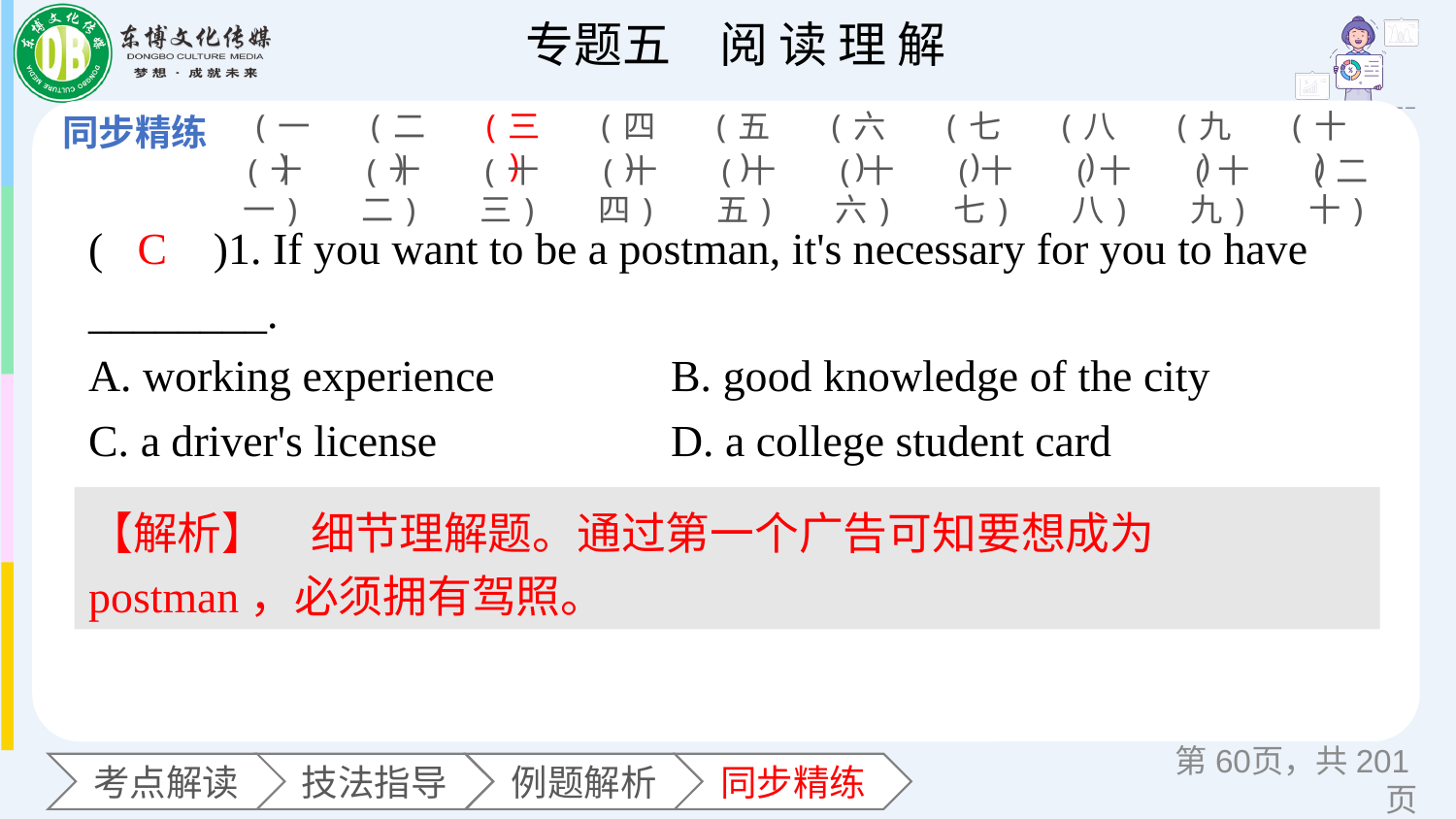

(一)
(二)
(三)
(四)
(五)
(六)
(七)
(八)
(九)
(十)
(十一)
(十二)
(十三)
(十四)
(十五)
(十六)
(十七)
(十八)
(十九)
(二十)
(　　)1. If you want to be a postman, it's necessary for you to have ________.
A. working experience    	B. good knowledge of the city
C. a driver's license    		D. a college student card
C
【解析】　细节理解题。通过第一个广告可知要想成为postman，必须拥有驾照。
第60页，共201页